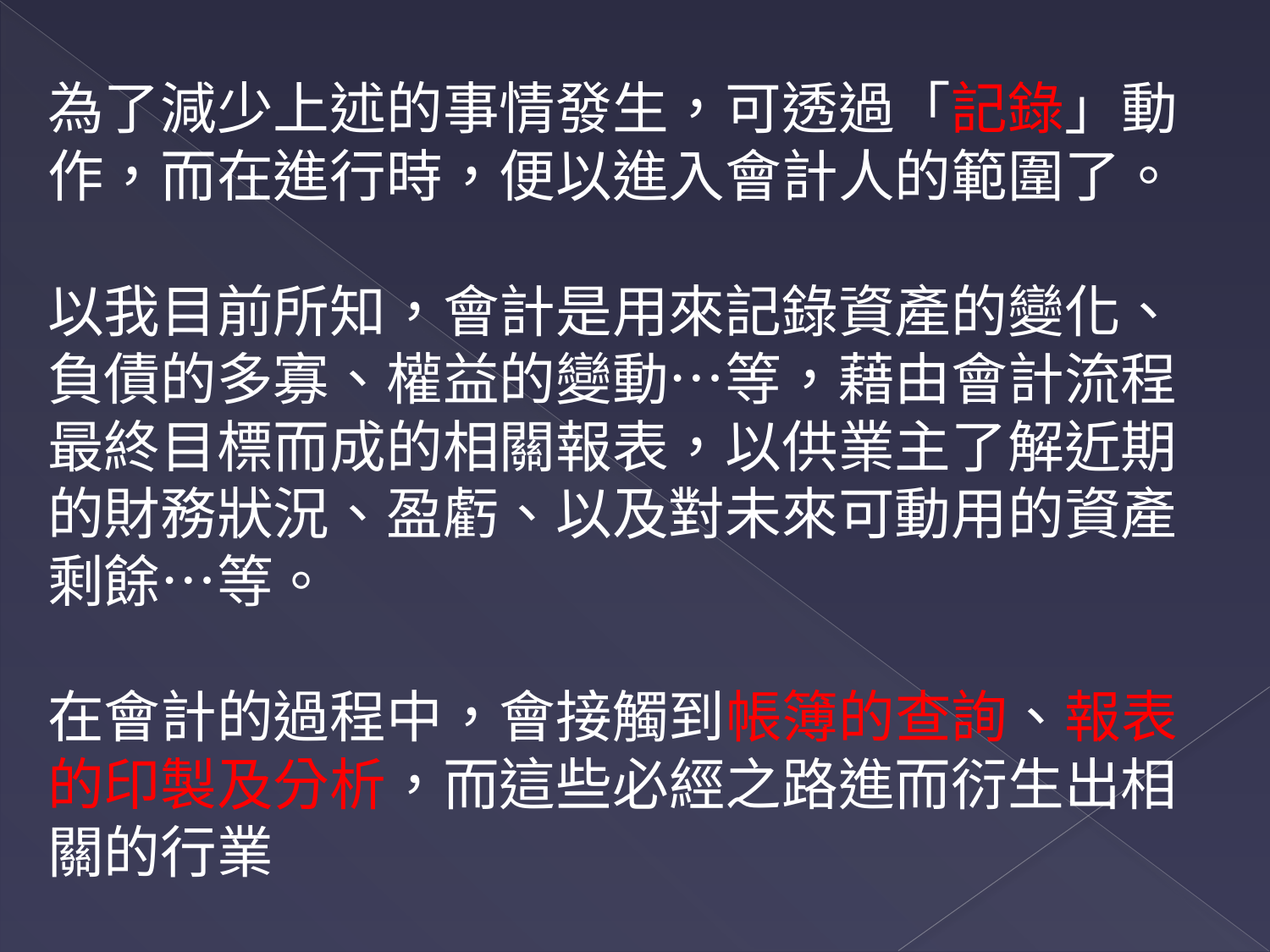

為了減少上述的事情發生，可透過「記錄」動作，而在進行時，便以進入會計人的範圍了。

以我目前所知，會計是用來記錄資產的變化、負債的多寡、權益的變動…等，藉由會計流程最終目標而成的相關報表，以供業主了解近期的財務狀況、盈虧、以及對未來可動用的資產剩餘…等。

在會計的過程中，會接觸到帳簿的查詢、報表的印製及分析，而這些必經之路進而衍生出相關的行業